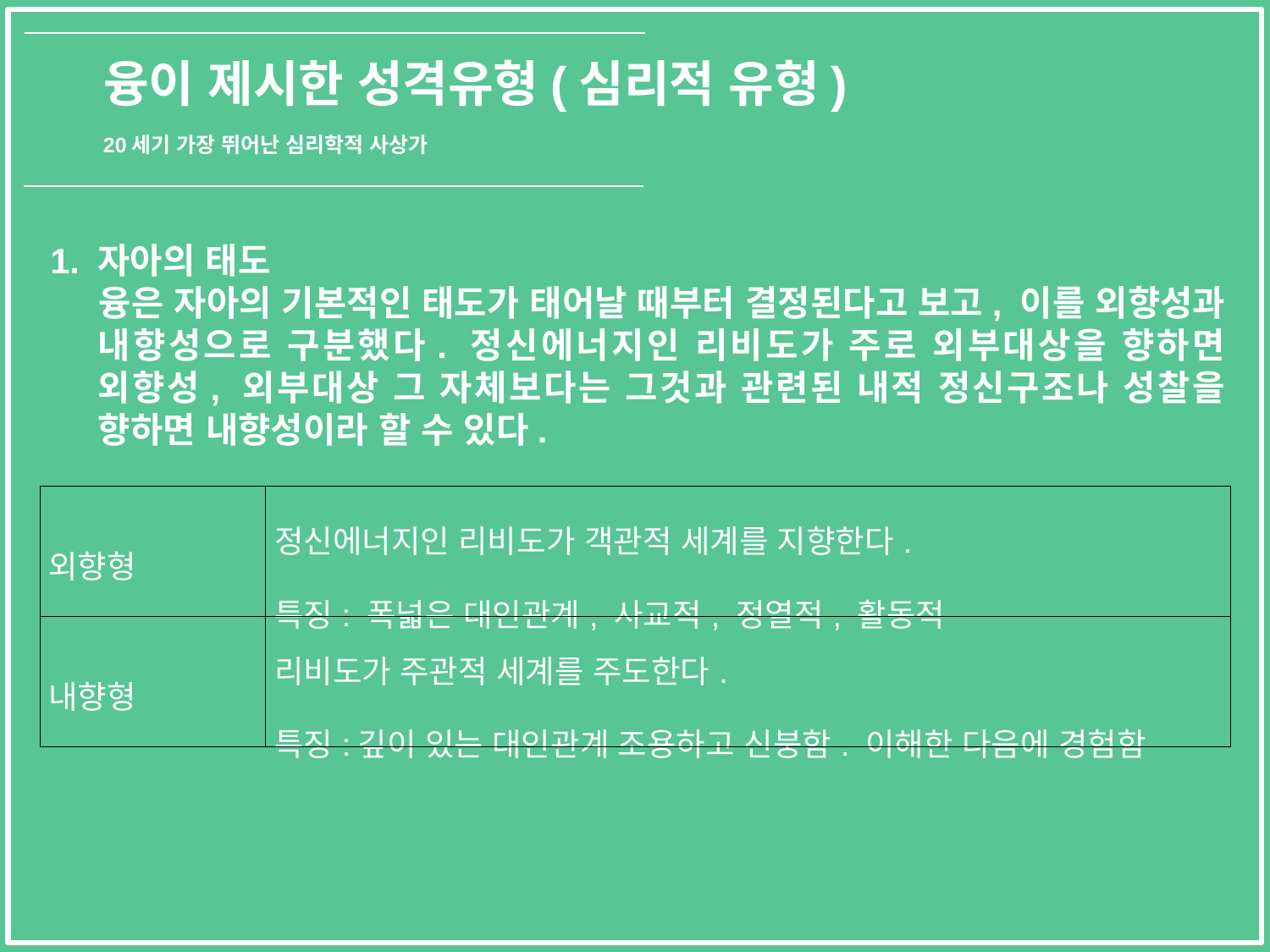

융이 제시한 성격유형(심리적 유형)
20세기 가장 뛰어난 심리학적 사상가
1. 자아의 태도
    융은 자아의 기본적인 태도가 태어날 때부터 결정된다고 보고, 이를 외향성과 내향성으로 구분했다. 정신에너지인 리비도가 주로 외부대상을 향하면 외향성, 외부대상 그 자체보다는 그것과 관련된 내적 정신구조나 성찰을 향하면 내향성이라 할 수 있다.
| 외향형 | 정신에너지인 리비도가 객관적 세계를 지향한다. 특징: 폭넓은 대인관계, 사교적, 정열적, 활동적 |
| --- | --- |
| 내향형 | 리비도가 주관적 세계를 주도한다. 특징:깊이 있는 대인관계 조용하고 신붕함. 이해한 다음에 경험함 |